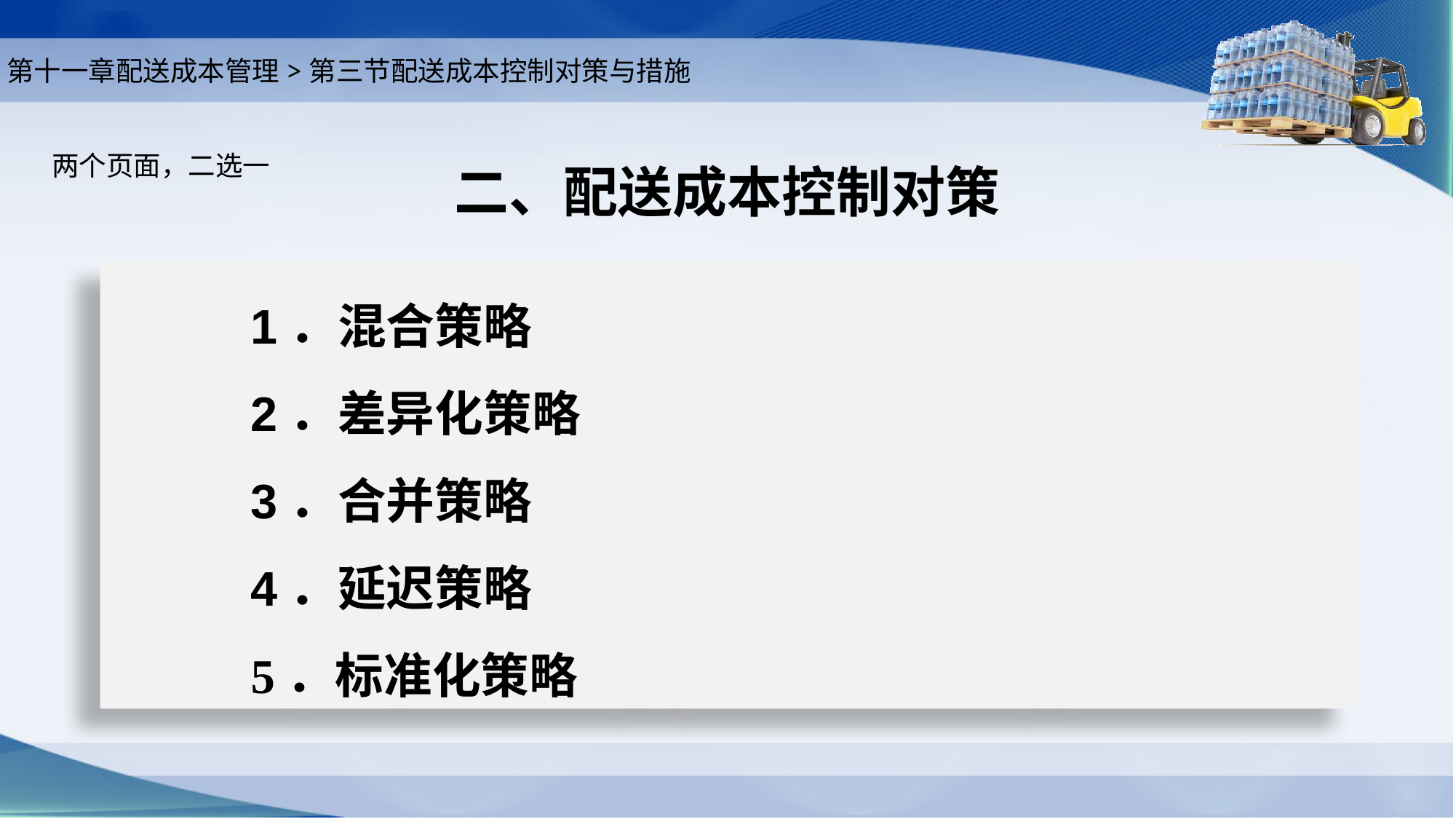

第十一章配送成本管理>第三节配送成本控制对策与措施
两个页面，二选一
# 二、配送成本控制对策
1．混合策略
2．差异化策略
3．合并策略
4．延迟策略
5．标准化策略